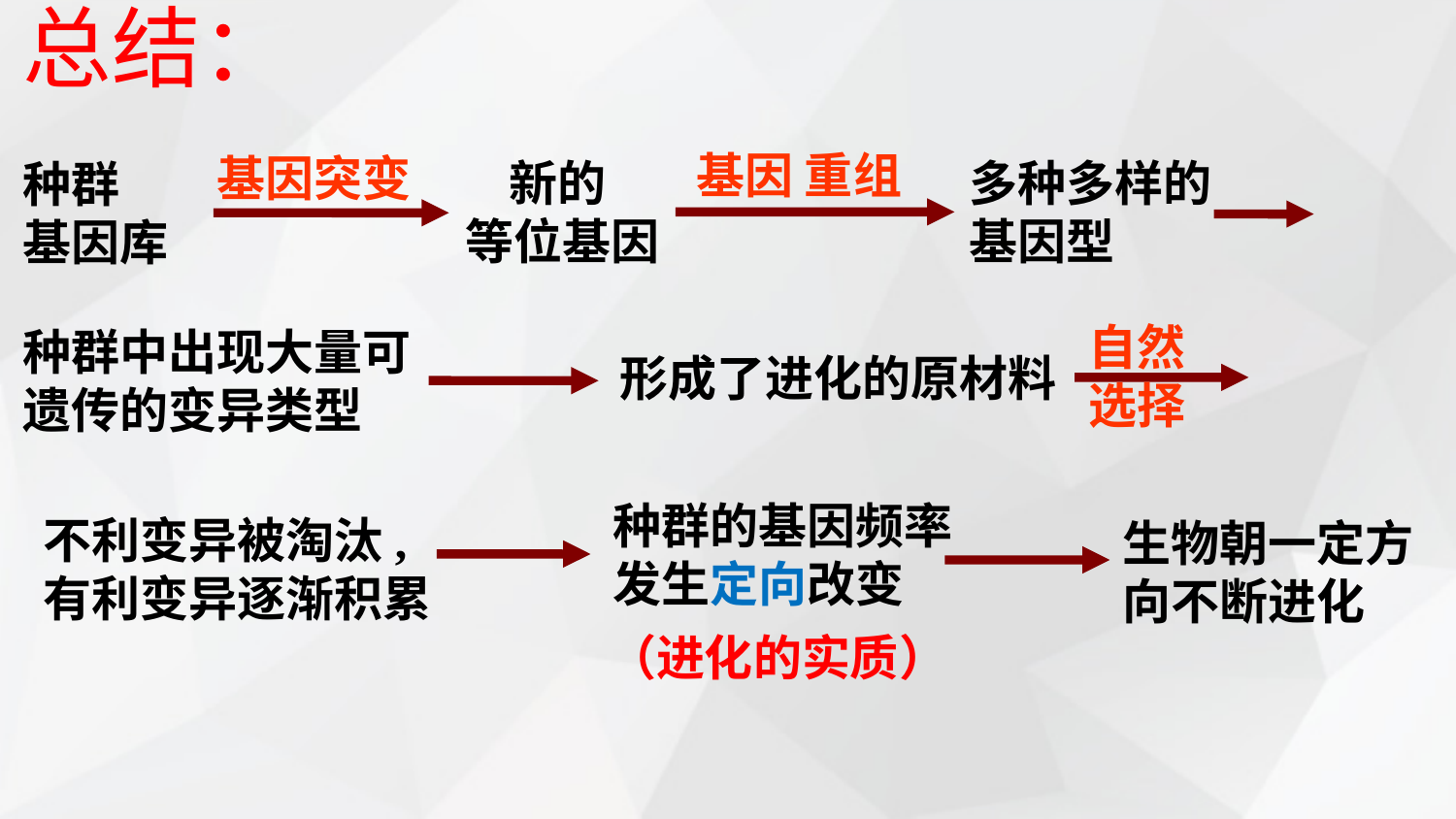

总结：
基因 重组
基因突变
   新的
等位基因
多种多样的基因型
种群
基因库

自然选择
种群中出现大量可遗传的变异类型
形成了进化的原材料

种群的基因频率发生定向改变
不利变异被淘汰,有利变异逐渐积累
生物朝一定方向不断进化

（进化的实质）